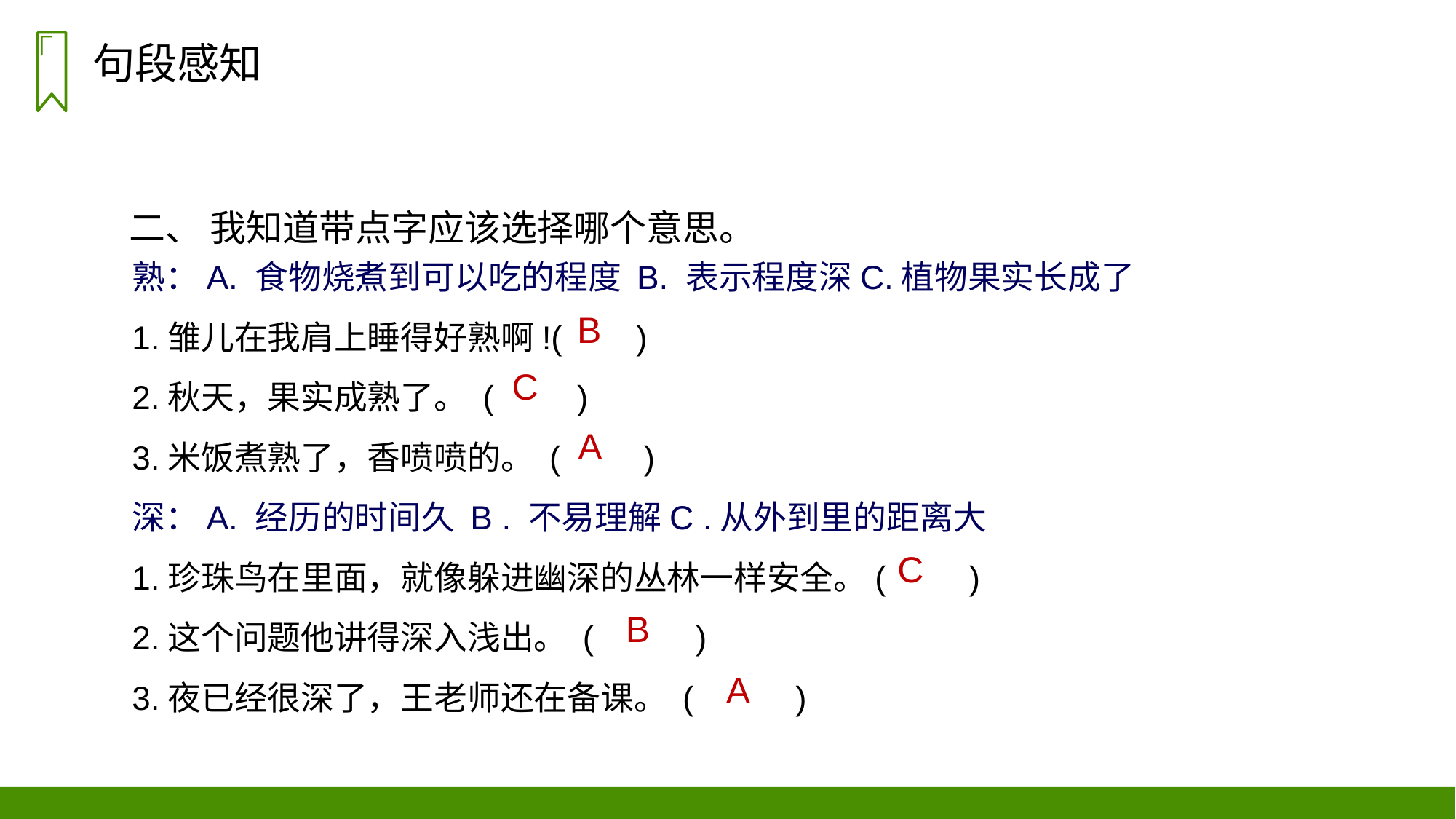

句段感知
二、 我知道带点字应该选择哪个意思。
熟：A. 食物烧煮到可以吃的程度 B. 表示程度深C.植物果实长成了
1.雏儿在我肩上睡得好熟啊!(        )
2.秋天，果实成熟了。 (         )
3.米饭煮熟了，香喷喷的。 (         )
深：A. 经历的时间久 B . 不易理解C .从外到里的距离大
1.珍珠鸟在里面，就像躲进幽深的丛林一样安全。(         )
2.这个问题他讲得深入浅出。 (           )
3.夜已经很深了，王老师还在备课。 (           )

B
C
A
C
B
A